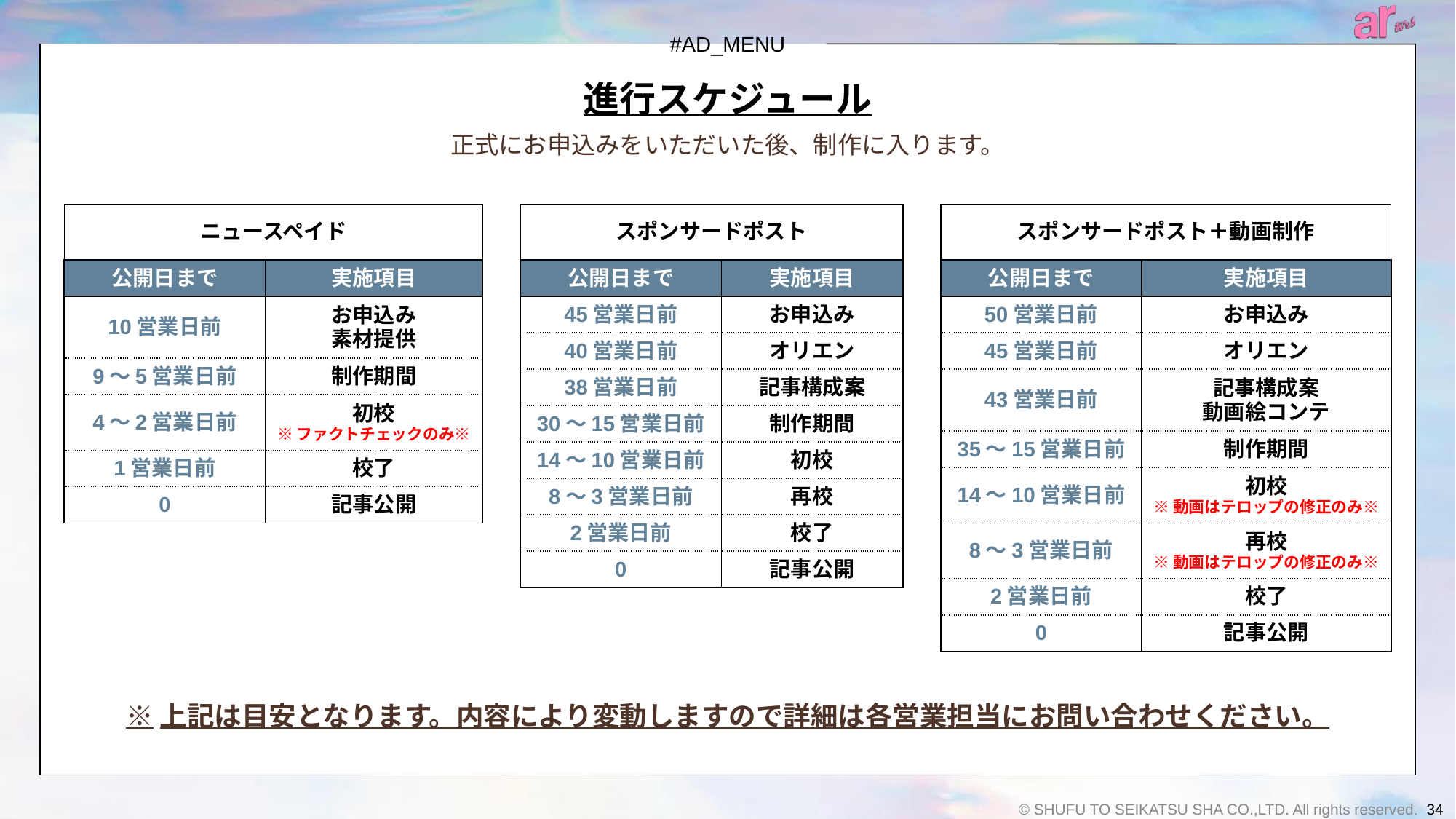

# 進行スケジュール
正式にお申込みをいただいた後、制作に入ります。
| ニュースペイド |  |
| --- | --- |
| 公開日まで | 実施項目 |
| 10営業日前 | お申込み 素材提供 |
| 9～5営業日前 | 制作期間 |
| 4～2営業日前 | 初校 ※ファクトチェックのみ※ |
| 1営業日前 | 校了 |
| 0 | 記事公開 |
| スポンサードポスト |  |
| --- | --- |
| 公開日まで | 実施項目 |
| 45営業日前 | お申込み |
| 40営業日前 | オリエン |
| 38営業日前 | 記事構成案 |
| 30～15営業日前 | 制作期間 |
| 14～10営業日前 | 初校 |
| 8～3営業日前 | 再校 |
| 2営業日前 | 校了 |
| 0 | 記事公開 |
| スポンサードポスト＋動画制作 |  |
| --- | --- |
| 公開日まで | 実施項目 |
| 50営業日前 | お申込み |
| 45営業日前 | オリエン |
| 43営業日前 | 記事構成案 動画絵コンテ |
| 35～15営業日前 | 制作期間 |
| 14～10営業日前 | 初校 ※動画はテロップの修正のみ※ |
| 8～3営業日前 | 再校 ※動画はテロップの修正のみ※ |
| 2営業日前 | 校了 |
| 0 | 記事公開 |
※上記は目安となります。内容により変動しますので詳細は各営業担当にお問い合わせください。
© SHUFU TO SEIKATSU SHA CO.,LTD. All rights reserved.
34